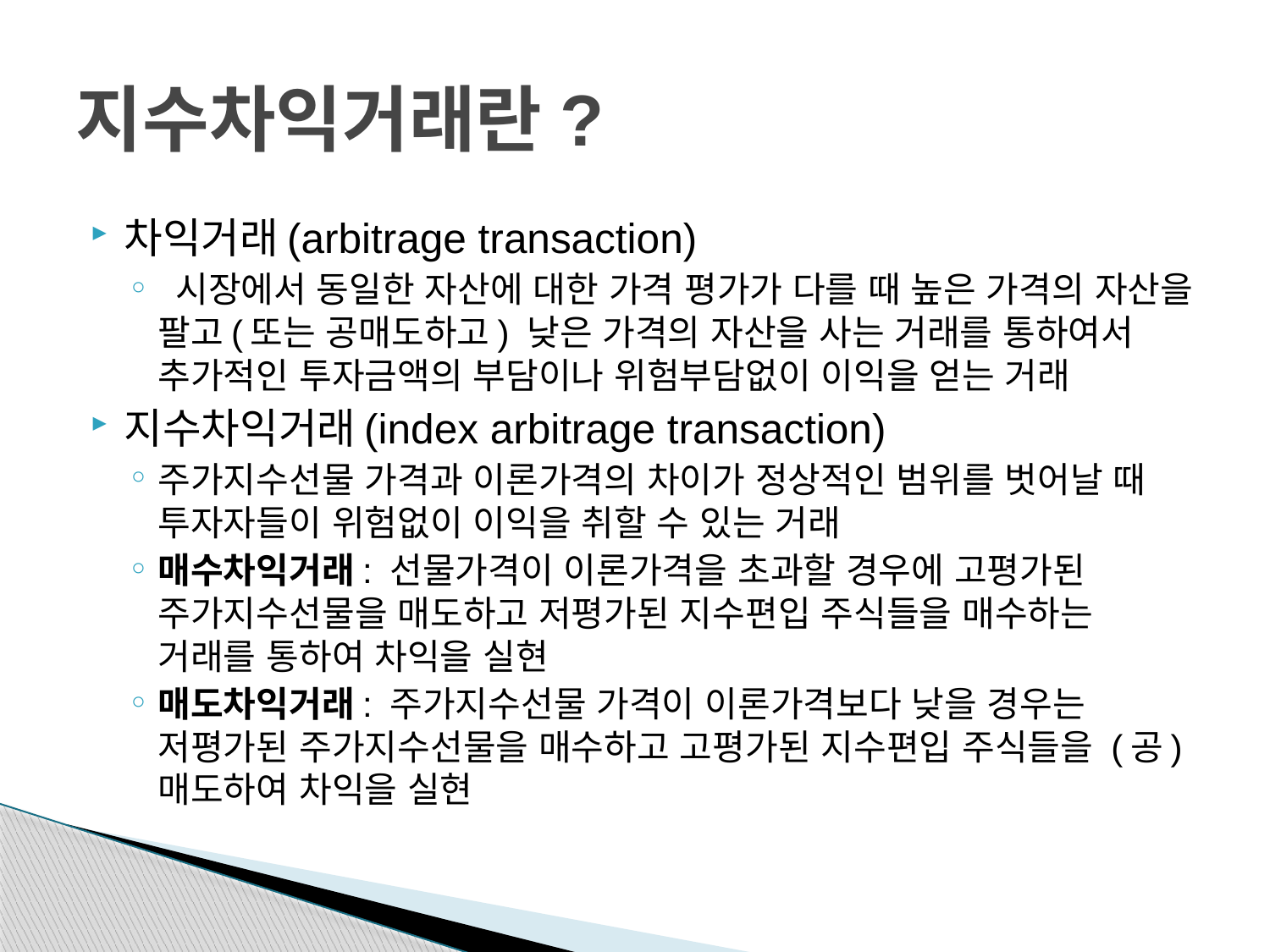

# 지수차익거래란?
차익거래(arbitrage transaction)
 시장에서 동일한 자산에 대한 가격 평가가 다를 때 높은 가격의 자산을 팔고(또는 공매도하고) 낮은 가격의 자산을 사는 거래를 통하여서 추가적인 투자금액의 부담이나 위험부담없이 이익을 얻는 거래
지수차익거래(index arbitrage transaction)
주가지수선물 가격과 이론가격의 차이가 정상적인 범위를 벗어날 때 투자자들이 위험없이 이익을 취할 수 있는 거래
매수차익거래: 선물가격이 이론가격을 초과할 경우에 고평가된 주가지수선물을 매도하고 저평가된 지수편입 주식들을 매수하는 거래를 통하여 차익을 실현
매도차익거래: 주가지수선물 가격이 이론가격보다 낮을 경우는 저평가된 주가지수선물을 매수하고 고평가된 지수편입 주식들을 (공)매도하여 차익을 실현